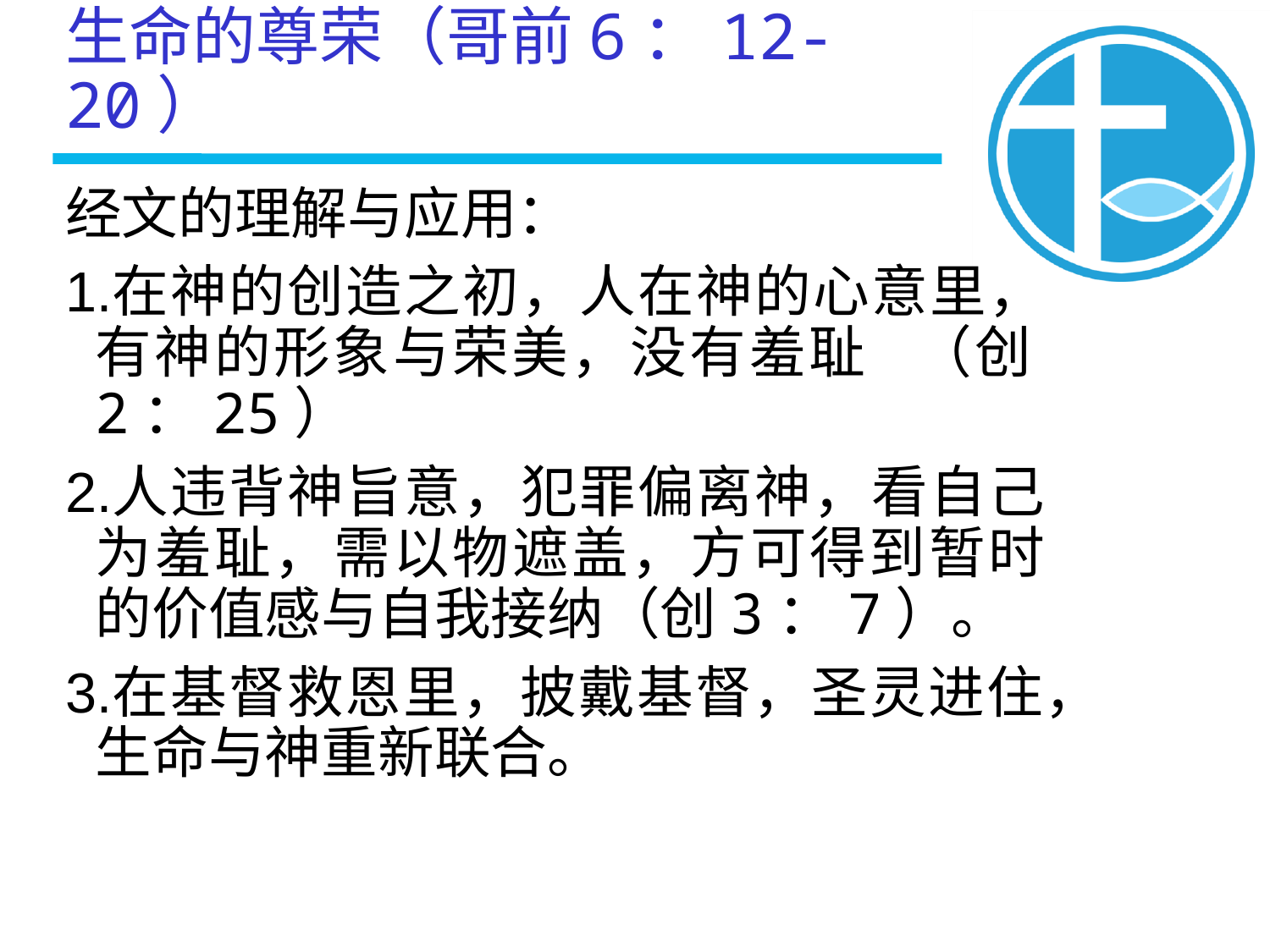

生命的尊荣（哥前6：12-20）
经文的理解与应用：
在神的创造之初，人在神的心意里，有神的形象与荣美，没有羞耻   （创2：25）
人违背神旨意，犯罪偏离神，看自己为羞耻，需以物遮盖，方可得到暂时的价值感与自我接纳（创3：7）。
在基督救恩里，披戴基督，圣灵进住，生命与神重新联合。